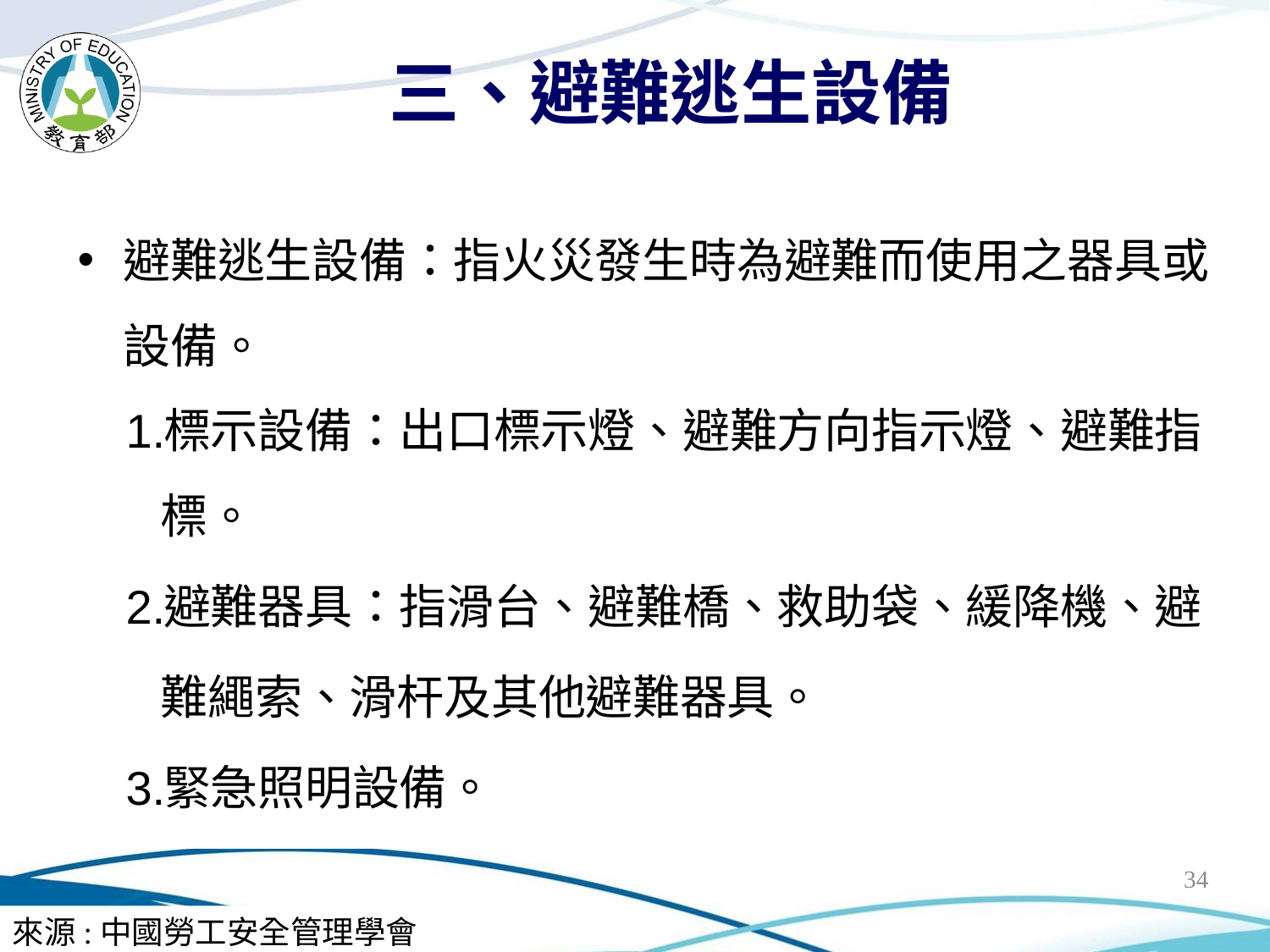

# 三、避難逃生設備
避難逃生設備：指火災發生時為避難而使用之器具或設備。
標示設備：出口標示燈、避難方向指示燈、避難指標。
避難器具：指滑台、避難橋、救助袋、緩降機、避難繩索、滑杆及其他避難器具。
緊急照明設備。
34
來源:中國勞工安全管理學會